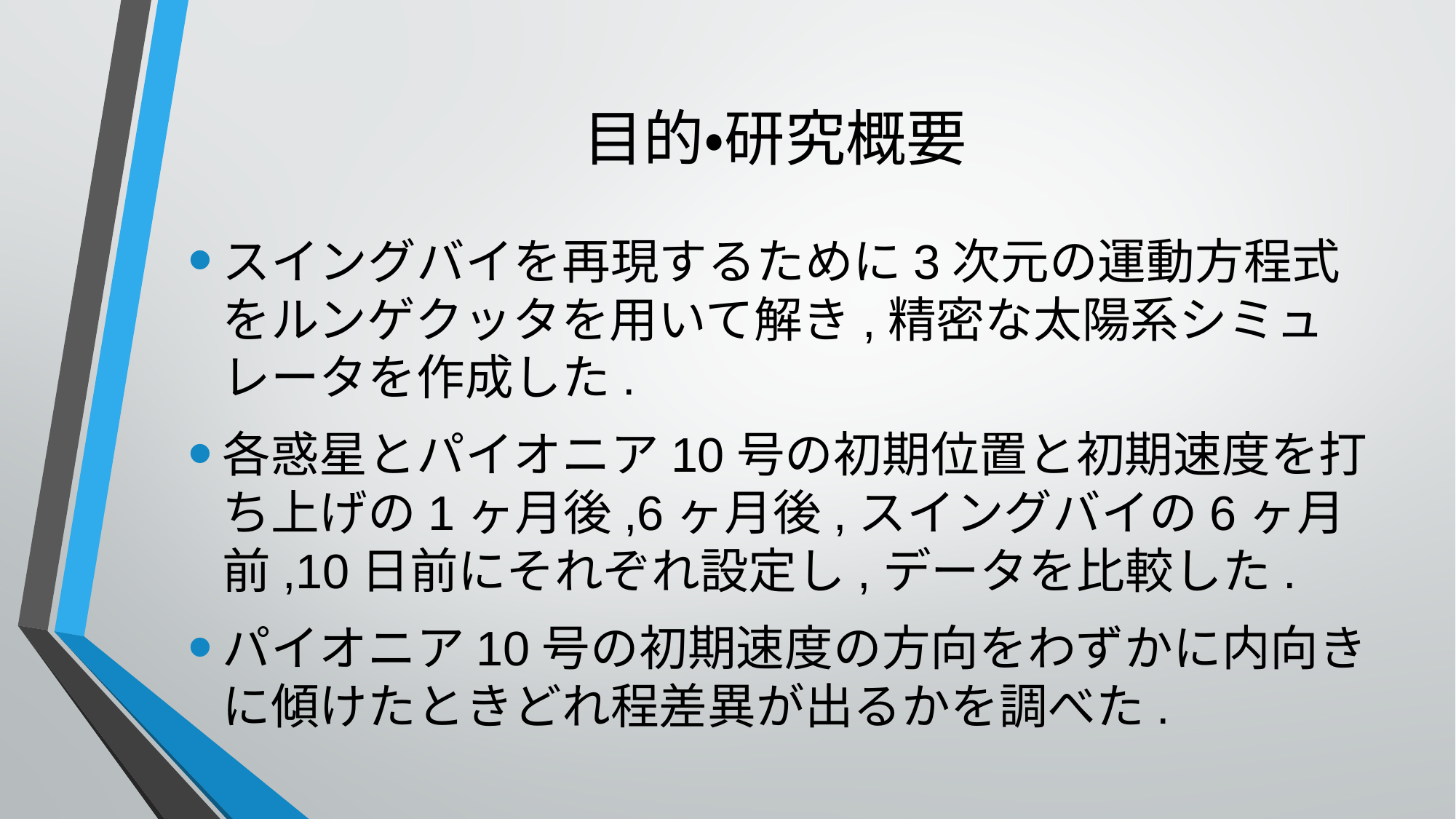

# 目的・研究概要
スイングバイを再現するために3次元の運動方程式をルンゲクッタを用いて解き,精密な太陽系シミュレータを作成した.
各惑星とパイオニア10号の初期位置と初期速度を打ち上げの1ヶ月後,6ヶ月後,スイングバイの6ヶ月前,10日前にそれぞれ設定し,データを比較した.
パイオニア10号の初期速度の方向をわずかに内向きに傾けたときどれ程差異が出るかを調べた.